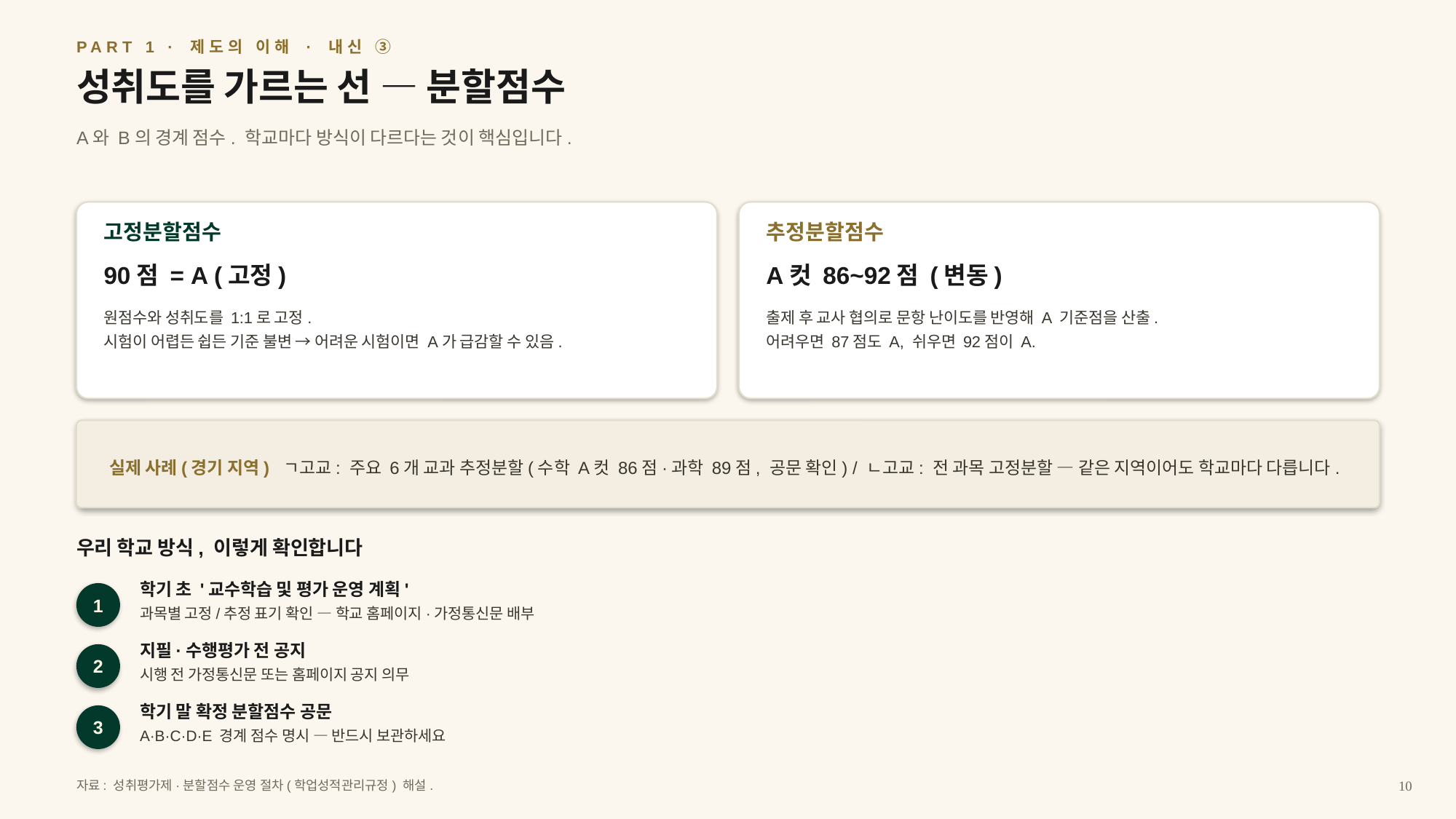

PART 1 · 제도의 이해 · 내신 ③
성취도를 가르는 선 — 분할점수
A와 B의 경계 점수. 학교마다 방식이 다르다는 것이 핵심입니다.

고정분할점수
추정분할점수
90점 = A (고정)
A컷 86~92점 (변동)
원점수와 성취도를 1:1로 고정.
시험이 어렵든 쉽든 기준 불변 → 어려운 시험이면 A가 급감할 수 있음.
출제 후 교사 협의로 문항 난이도를 반영해 A 기준점을 산출.
어려우면 87점도 A, 쉬우면 92점이 A.

실제 사례(경기 지역)  ㄱ고교: 주요 6개 교과 추정분할(수학 A컷 86점·과학 89점, 공문 확인) / ㄴ고교: 전 과목 고정분할 — 같은 지역이어도 학교마다 다릅니다.
우리 학교 방식, 이렇게 확인합니다
학기 초 '교수학습 및 평가 운영 계획'
과목별 고정/추정 표기 확인 — 학교 홈페이지·가정통신문 배부
1
지필·수행평가 전 공지
시행 전 가정통신문 또는 홈페이지 공지 의무
2
학기 말 확정 분할점수 공문
A·B·C·D·E 경계 점수 명시 — 반드시 보관하세요
3
자료: 성취평가제·분할점수 운영 절차(학업성적관리규정) 해설.
10